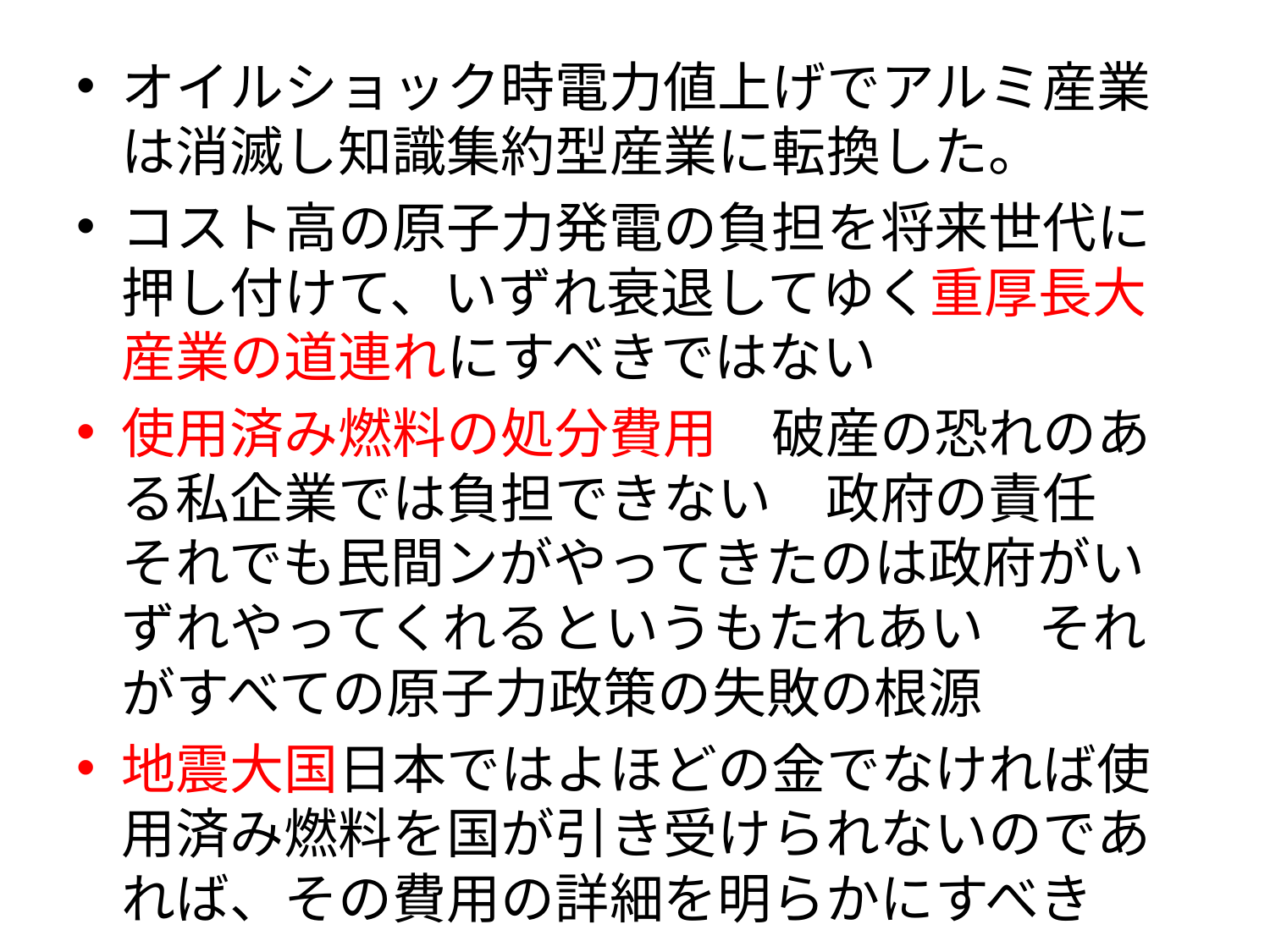

オイルショック時電力値上げでアルミ産業は消滅し知識集約型産業に転換した。
コスト高の原子力発電の負担を将来世代に押し付けて、いずれ衰退してゆく重厚長大産業の道連れにすべきではない
使用済み燃料の処分費用　破産の恐れのある私企業では負担できない　政府の責任　それでも民間ンがやってきたのは政府がいずれやってくれるというもたれあい　それがすべての原子力政策の失敗の根源
地震大国日本ではよほどの金でなければ使用済み燃料を国が引き受けられないのであれば、その費用の詳細を明らかにすべき